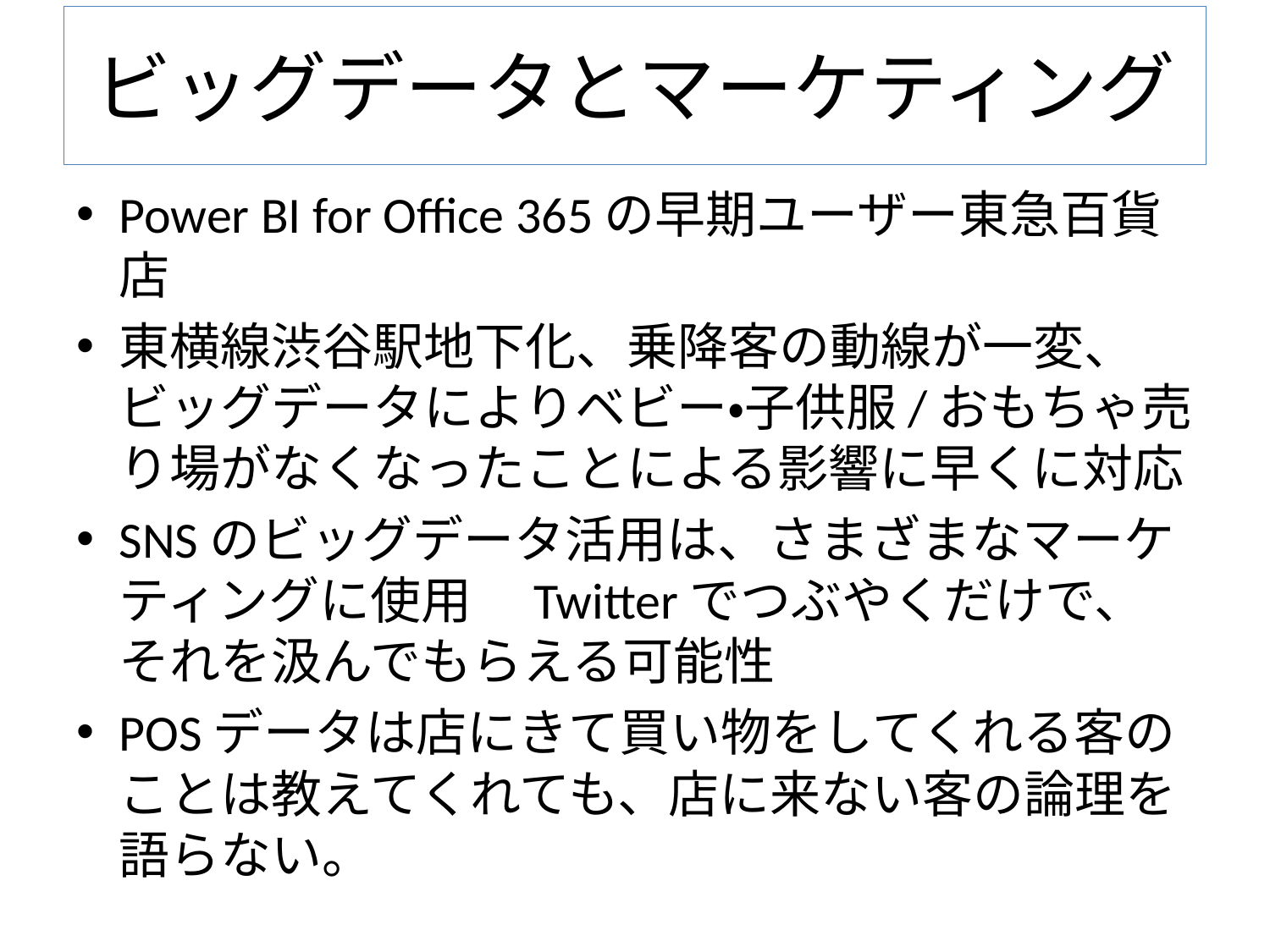

# ビッグデータとマーケティング
Power BI for Office 365の早期ユーザー東急百貨店
東横線渋谷駅地下化、乗降客の動線が一変、ビッグデータによりベビー・子供服/おもちゃ売り場がなくなったことによる影響に早くに対応
SNSのビッグデータ活用は、さまざまなマーケティングに使用　Twitterでつぶやくだけで、それを汲んでもらえる可能性
POSデータは店にきて買い物をしてくれる客のことは教えてくれても、店に来ない客の論理を語らない。